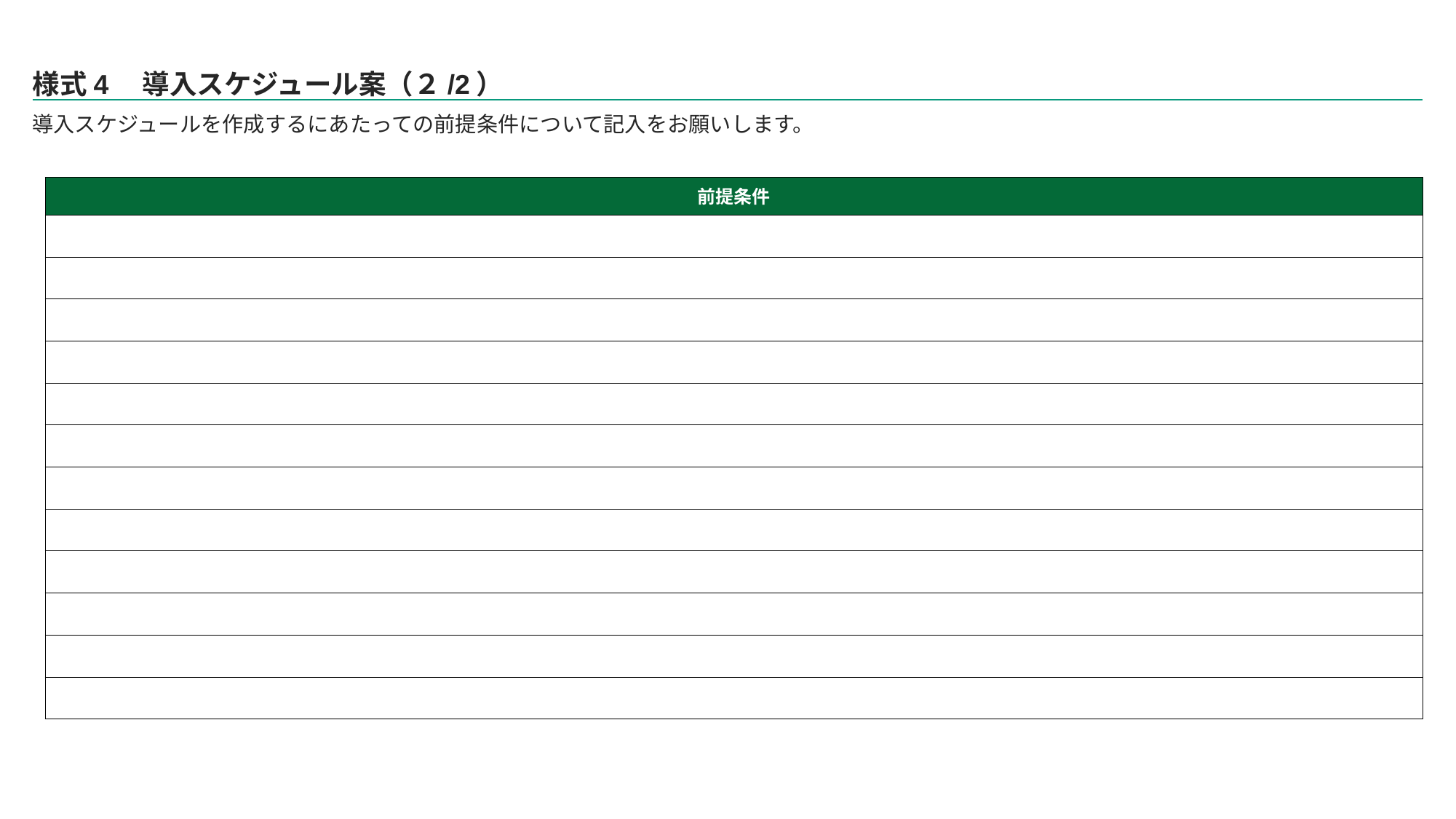

# 様式4　導入スケジュール案（２/2）
導入スケジュールを作成するにあたっての前提条件について記入をお願いします。
| 前提条件 |
| --- |
|  |
|  |
|  |
|  |
|  |
|  |
|  |
|  |
|  |
|  |
|  |
|  |